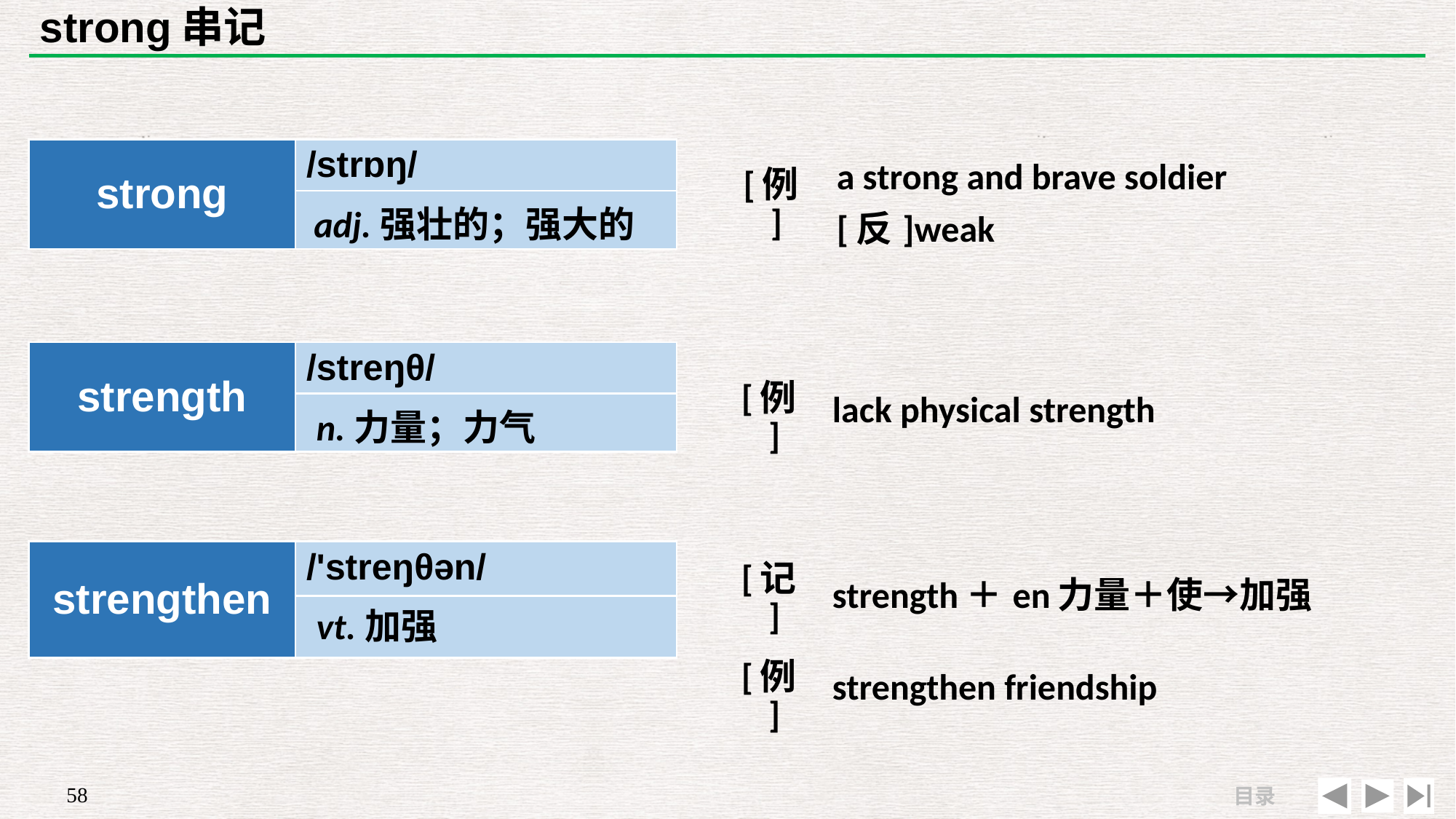

# strong串记

|  |  |
| --- | --- |
| [例] | a strong and brave soldier　[反]weak |
| strong | /strɒŋ/ |
| --- | --- |
|  |  |
adj.强壮的；强大的
|  |  |
| --- | --- |
| [例] | lack physical strength |
| strength | /streŋθ/ |
| --- | --- |
|  |  |
n.力量；力气
| strengthen | /'streŋθən/ |
| --- | --- |
|  |  |
| [记] | strength＋en力量＋使→加强 |
| --- | --- |
| [例] | strengthen friendship |
vt.加强